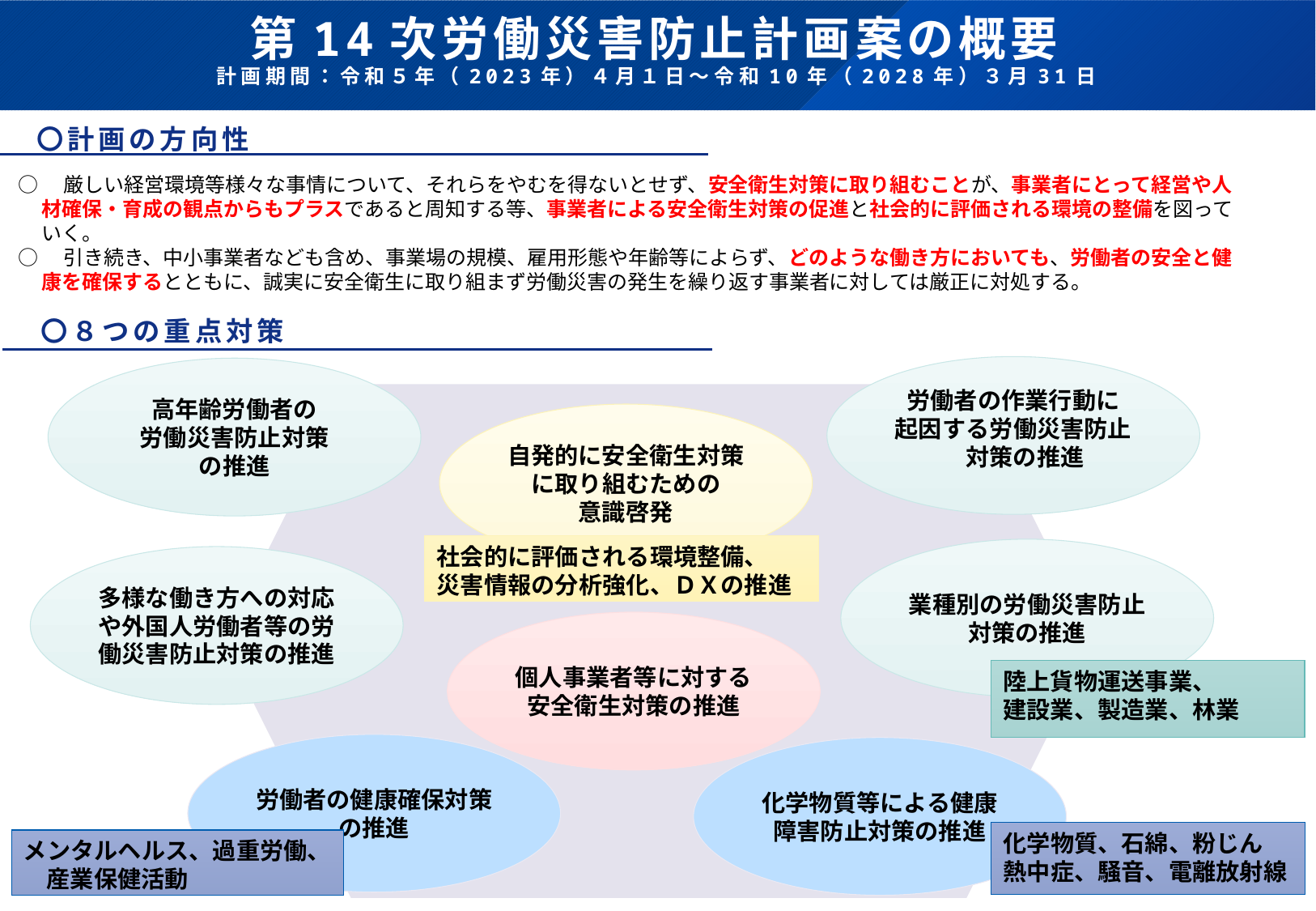

# 第14次労働災害防止計画案の概要 計画期間：令和５年（2023年）４月１日～令和10年（2028年）３月31日
〇計画の方向性
○　厳しい経営環境等様々な事情について、それらをやむを得ないとせず、安全衛生対策に取り組むことが、事業者にとって経営や人材確保・育成の観点からもプラスであると周知する等、事業者による安全衛生対策の促進と社会的に評価される環境の整備を図っていく。
○　引き続き、中小事業者なども含め、事業場の規模、雇用形態や年齢等によらず、どのような働き方においても、労働者の安全と健康を確保するとともに、誠実に安全衛生に取り組まず労働災害の発生を繰り返す事業者に対しては厳正に対処する。
〇８つの重点対策
労働者の作業行動に
起因する労働災害防止対策の推進
高年齢労働者の
労働災害防止対策
の推進

自発的に安全衛生対策に取り組むための
意識啓発
社会的に評価される環境整備、
災害情報の分析強化、ＤＸの推進
業種別の労働災害防止対策の推進
多様な働き方への対応や外国人労働者等の労働災害防止対策の推進
個人事業者等に対する安全衛生対策の推進
陸上貨物運送事業、
建設業、製造業、林業

労働者の健康確保対策の推進
化学物質等による健康障害防止対策の推進
化学物質、石綿、粉じん
熱中症、騒音、電離放射線
メンタルヘルス、過重労働、産業保健活動